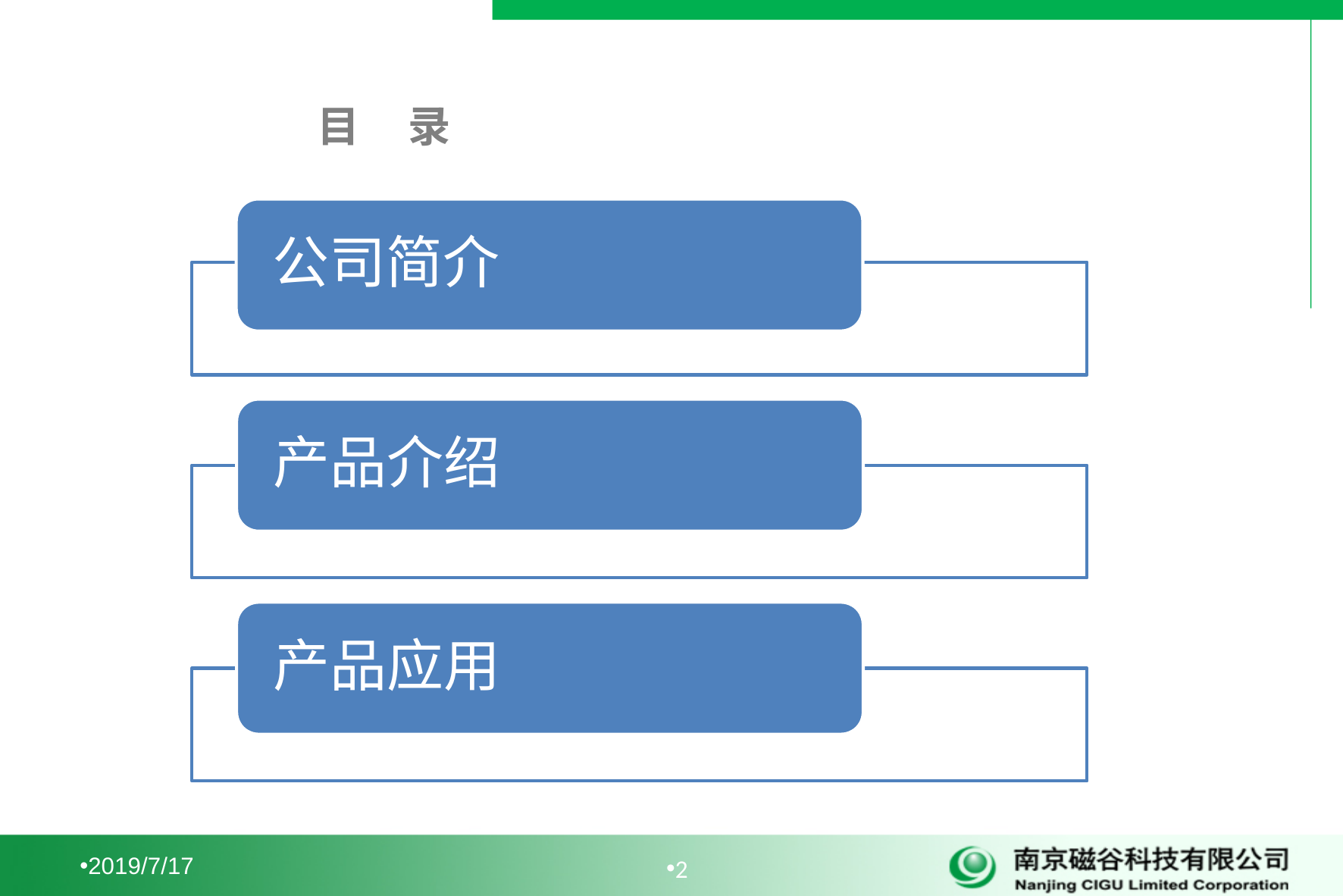

目     录
公司简介
产品介绍
产品应用
2019/7/17
2